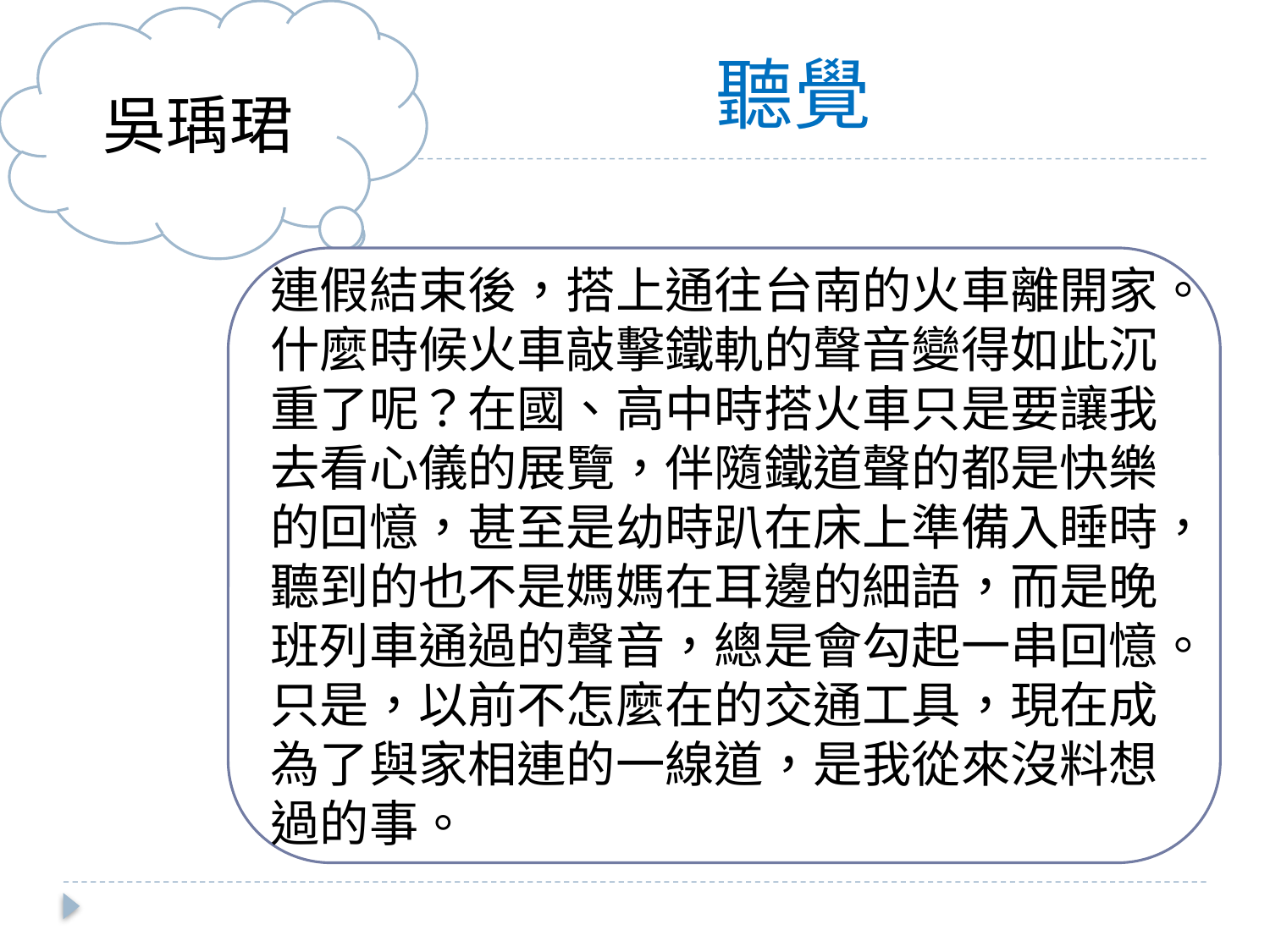

吳瑀珺
聽覺
連假結束後，搭上通往台南的火車離開家。什麼時候火車敲擊鐵軌的聲音變得如此沉重了呢？在國、高中時搭火車只是要讓我去看心儀的展覽，伴隨鐵道聲的都是快樂的回憶，甚至是幼時趴在床上準備入睡時，聽到的也不是媽媽在耳邊的細語，而是晚班列車通過的聲音，總是會勾起一串回憶。只是，以前不怎麼在的交通工具，現在成為了與家相連的一線道，是我從來沒料想過的事。